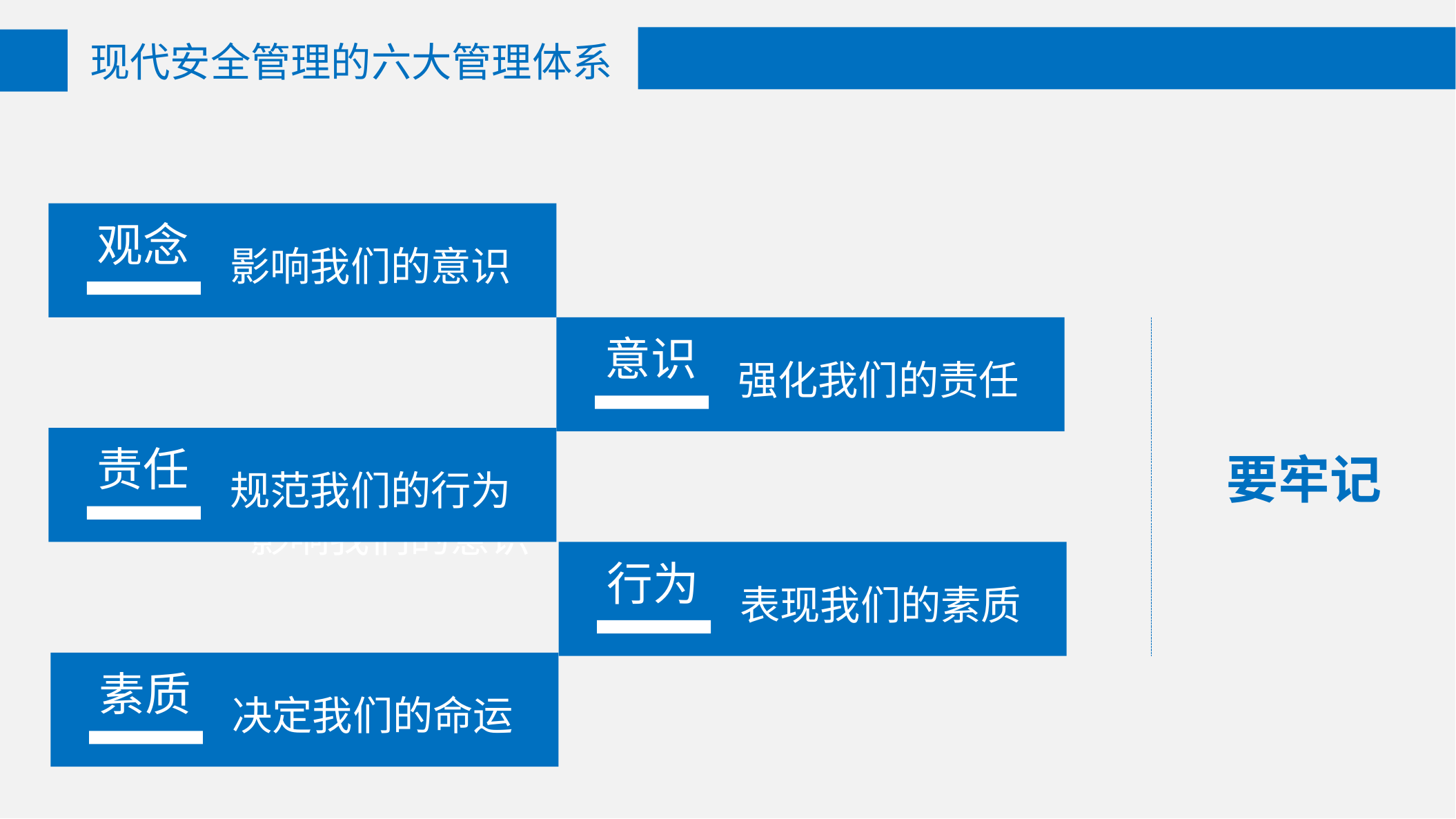

现代安全管理的六大管理体系

观念
影响我们的意识

意识
强化我们的责任

责任
规范我们的行为
要牢记
观念
影响我们的意识

行为
表现我们的素质

素质
决定我们的命运